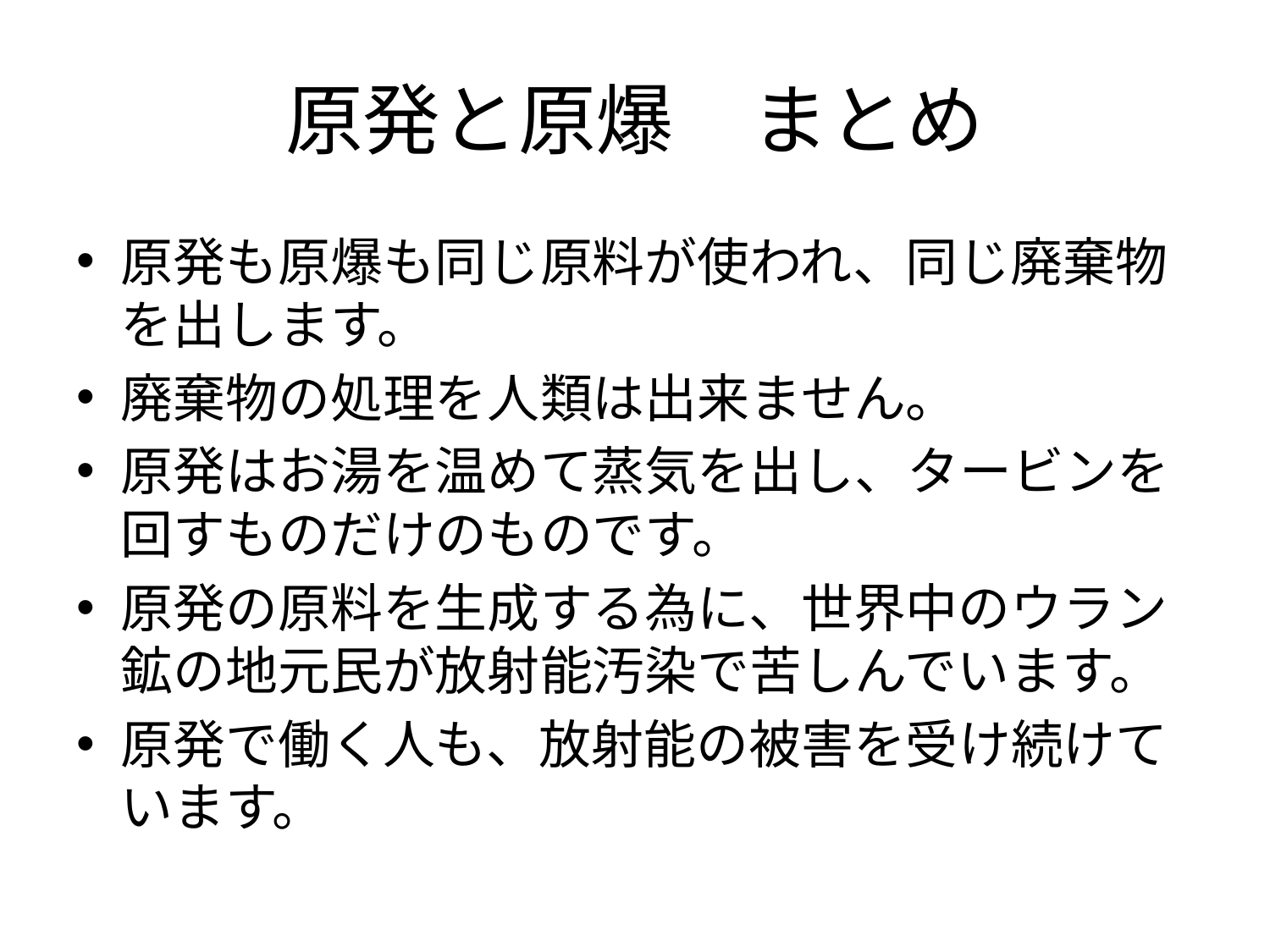

# 原発と原爆　まとめ
原発も原爆も同じ原料が使われ、同じ廃棄物を出します。
廃棄物の処理を人類は出来ません。
原発はお湯を温めて蒸気を出し、タービンを回すものだけのものです。
原発の原料を生成する為に、世界中のウラン鉱の地元民が放射能汚染で苦しんでいます。
原発で働く人も、放射能の被害を受け続けています。